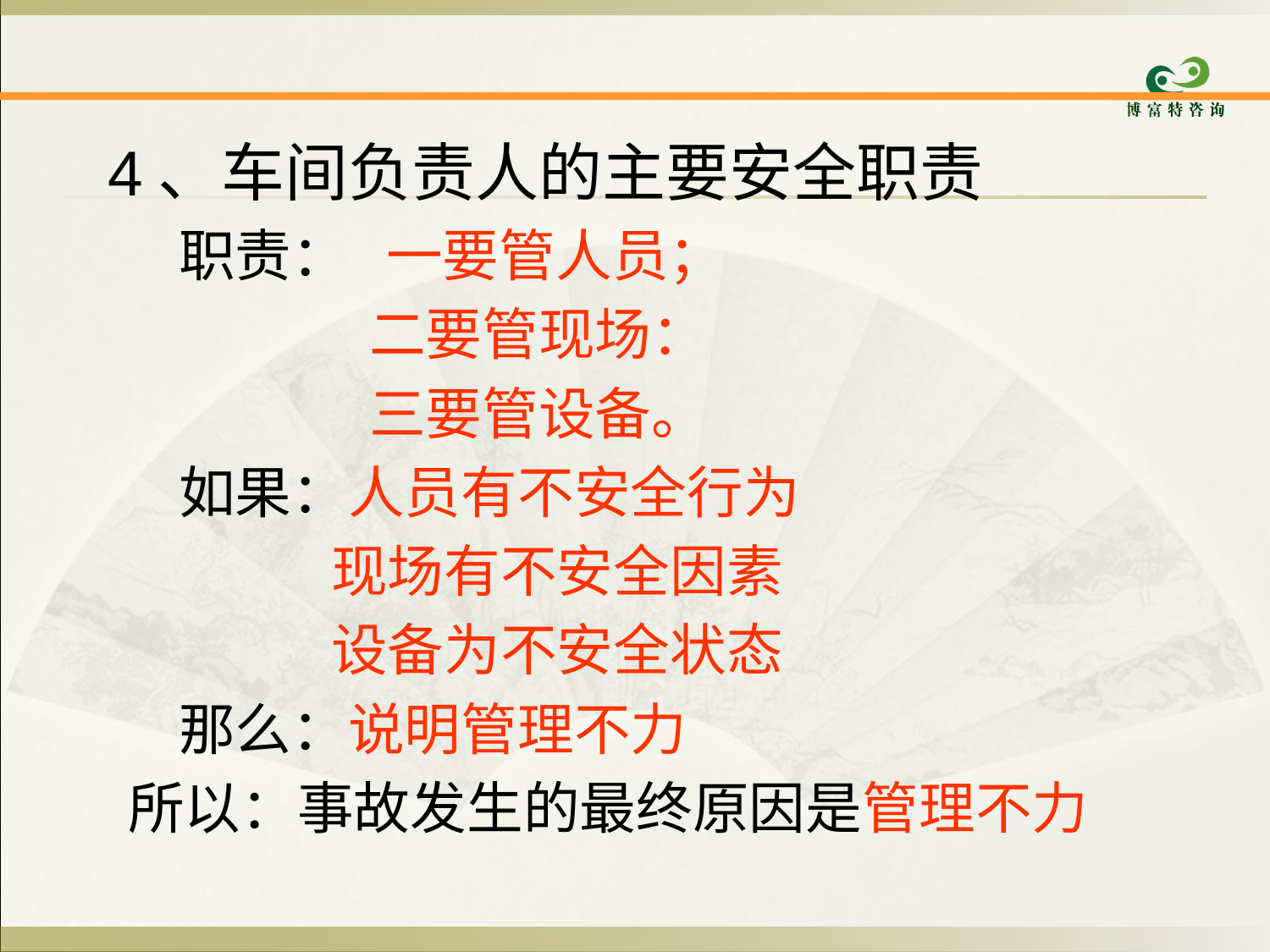

4、车间负责人的主要安全职责
       职责：   一要管人员；
                      二要管现场：
                      三要管设备。
       如果：人员有不安全行为
                   现场有不安全因素
                   设备为不安全状态
       那么：说明管理不力
   所以：事故发生的最终原因是管理不力